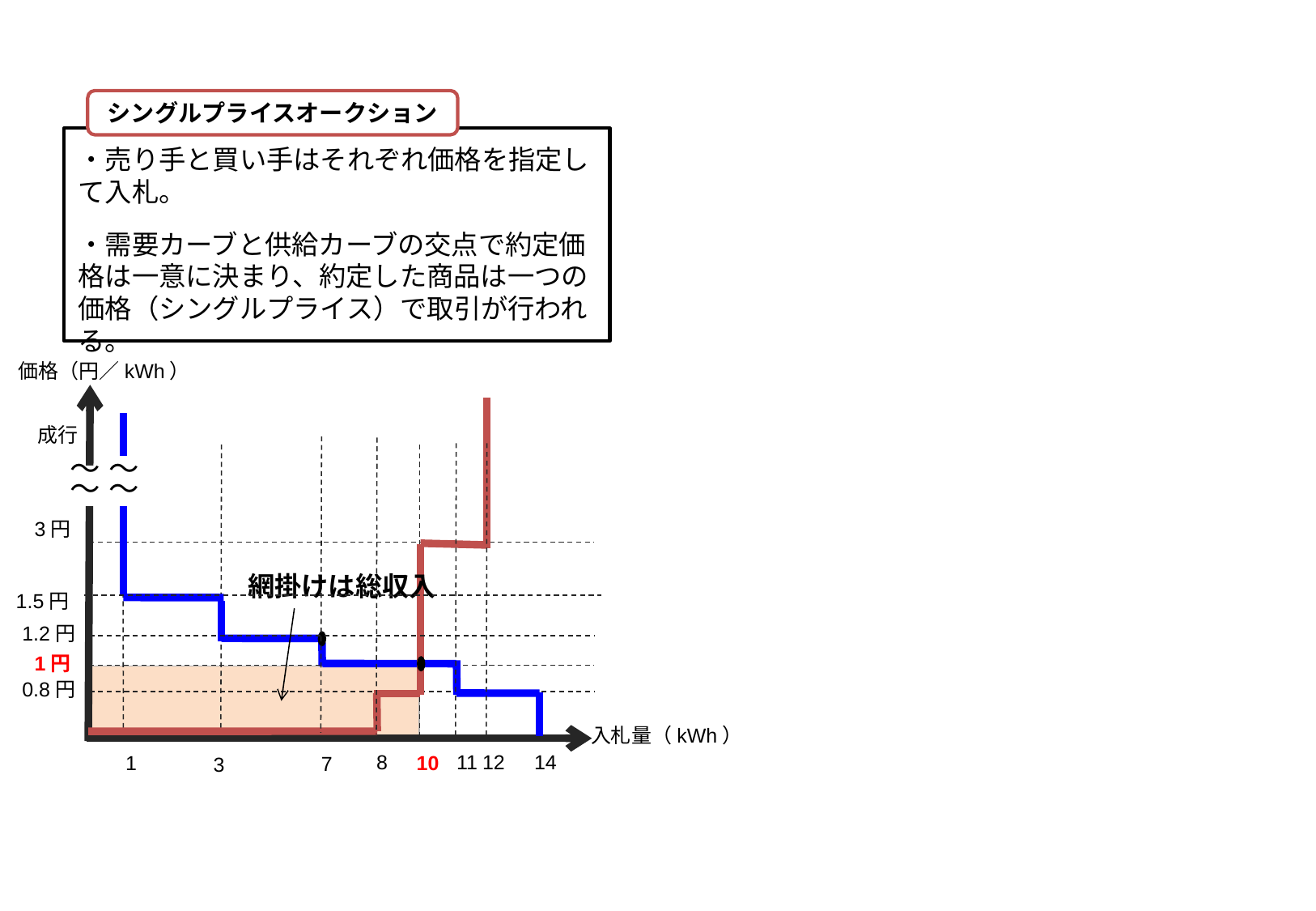

シングルプライスオークション
・売り手と買い手はそれぞれ価格を指定して入札。
・需要カーブと供給カーブの交点で約定価格は一意に決まり、約定した商品は一つの価格（シングルプライス）で取引が行われる。
価格（円／kWh）
成行
3円
1.2円

1円

0.8円
入札量（kWh）
12
8
11
14
1
10
7
網掛けは総収入

～
～
～
～
1.5円
3